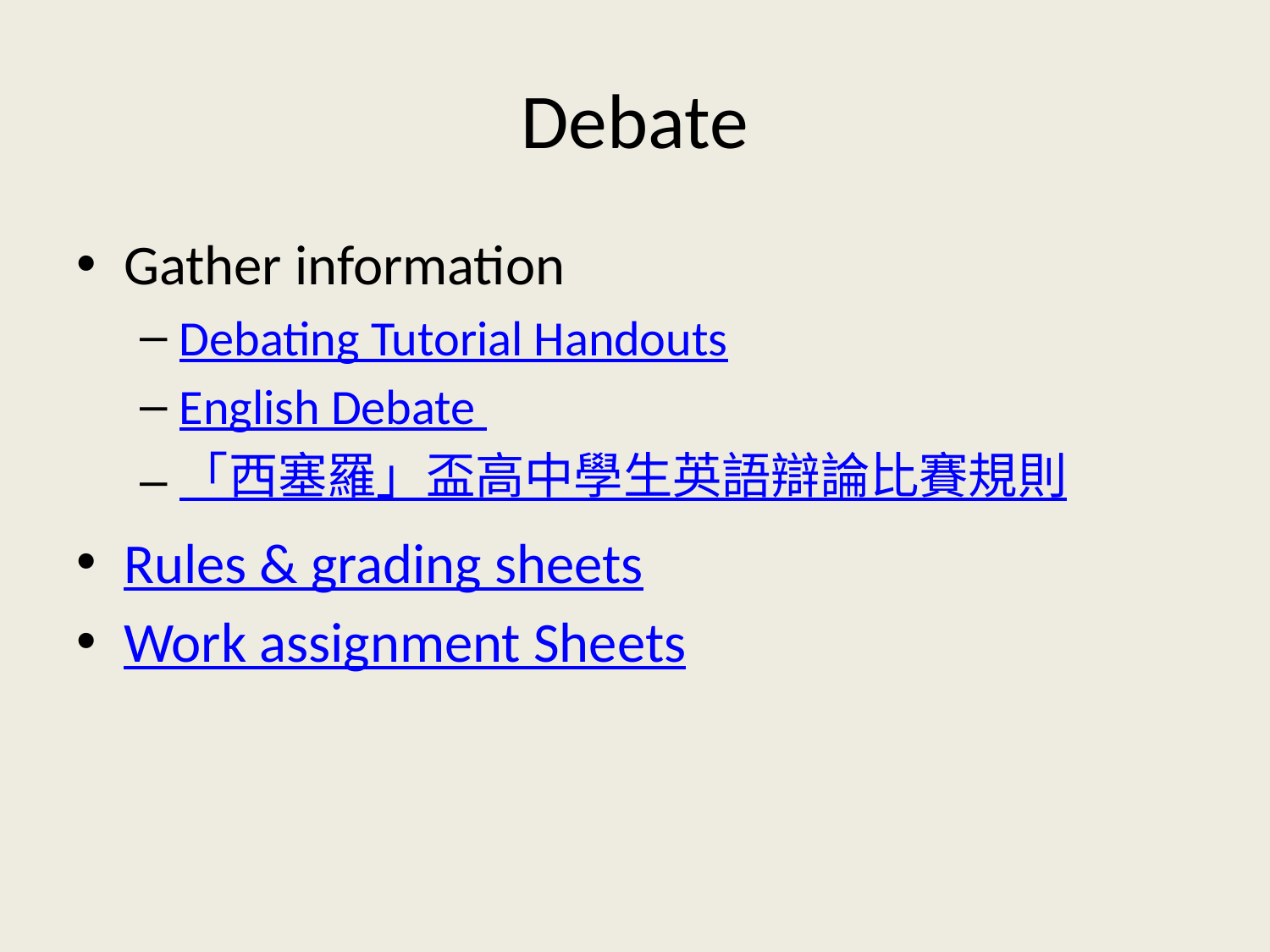

# Debate
Gather information
Debating Tutorial Handouts
English Debate
「西塞羅」盃高中學生英語辯論比賽規則
Rules & grading sheets
Work assignment Sheets